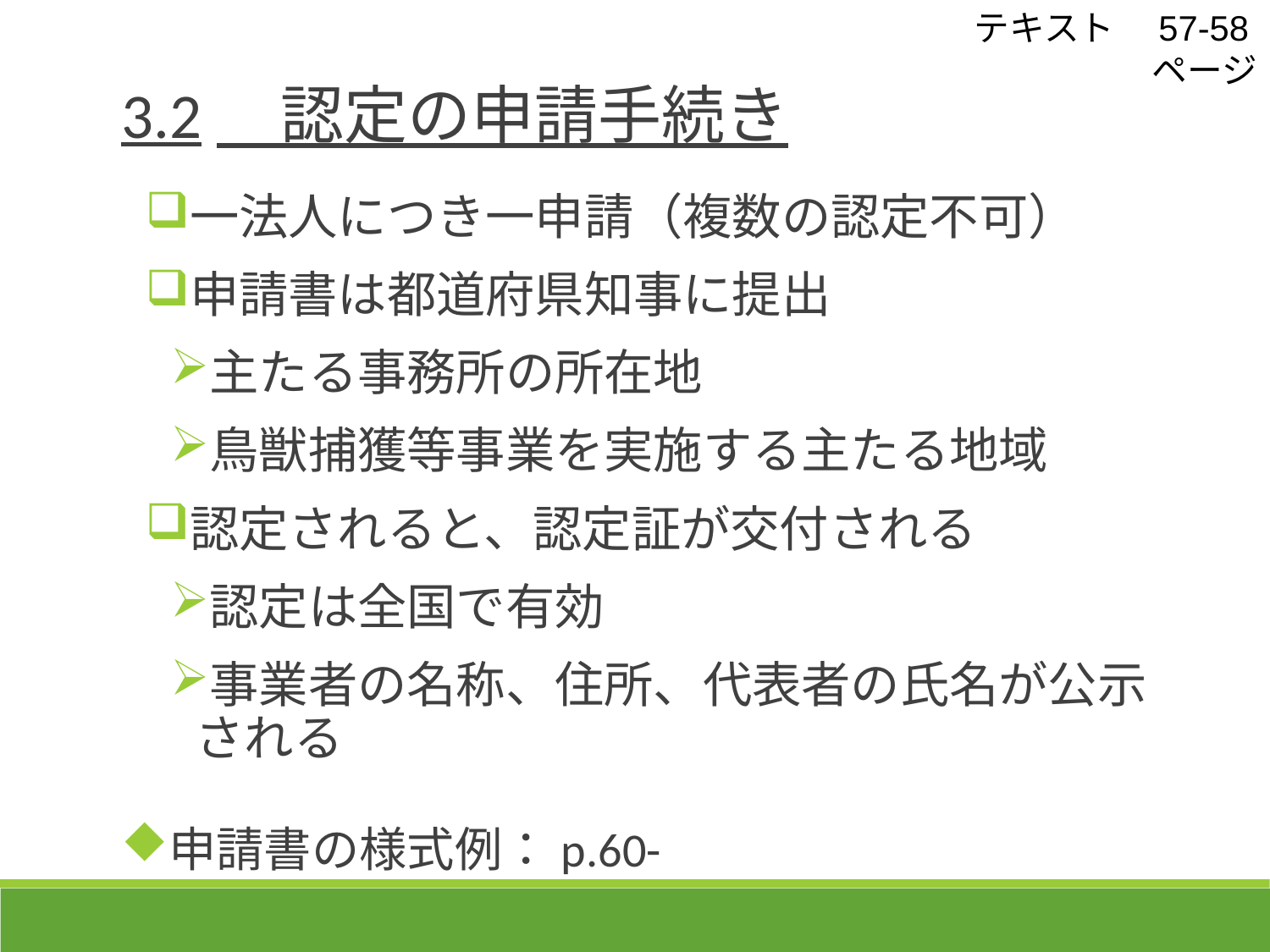

テキスト　57-58ページ
3.2　認定の申請手続き
一法人につき一申請（複数の認定不可）
申請書は都道府県知事に提出
主たる事務所の所在地
鳥獣捕獲等事業を実施する主たる地域
認定されると、認定証が交付される
認定は全国で有効
事業者の名称、住所、代表者の氏名が公示される
申請書の様式例：p.60-